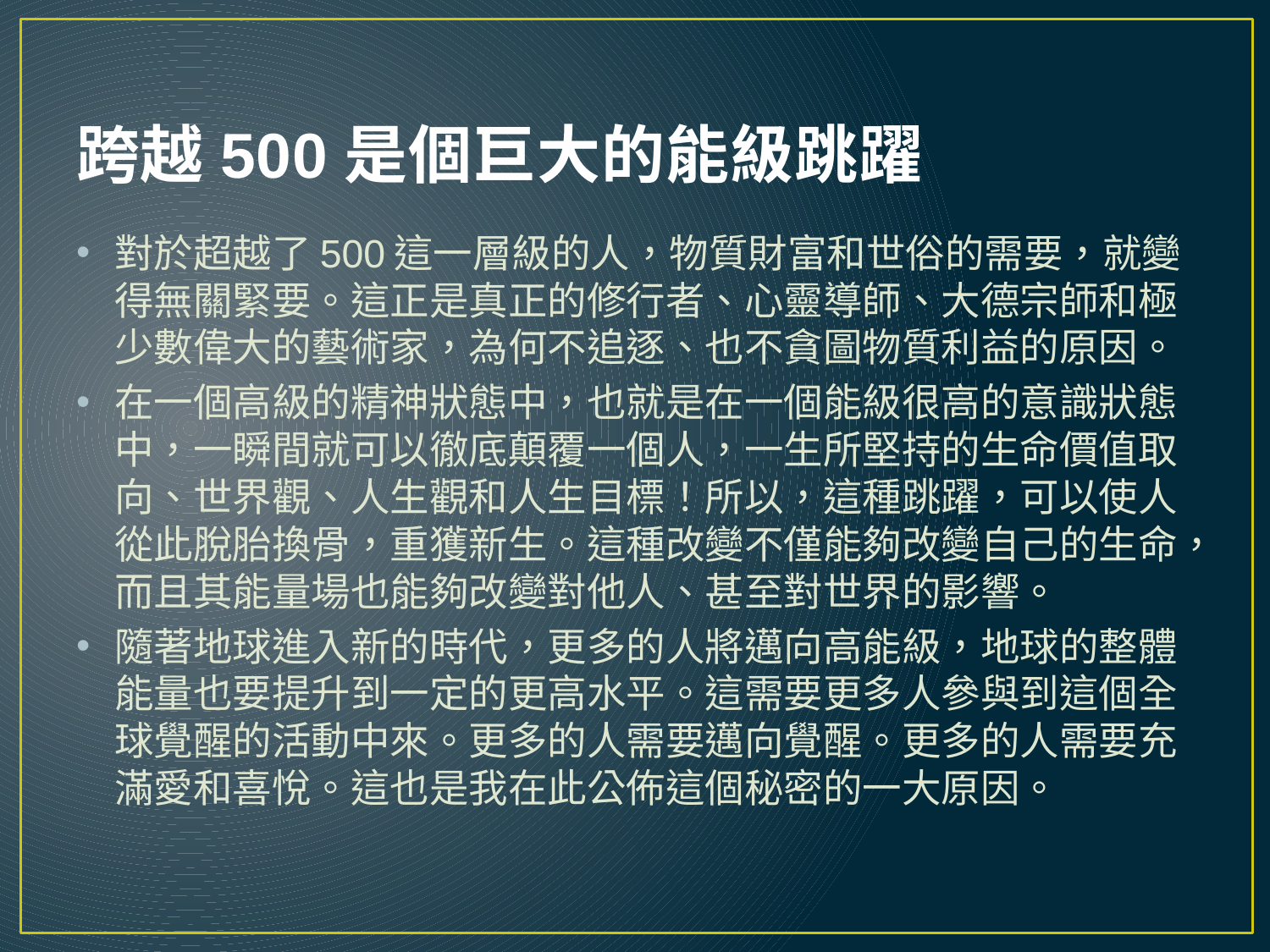

# 跨越500是個巨大的能級跳躍
對於超越了500這一層級的人，物質財富和世俗的需要，就變得無關緊要。這正是真正的修行者、心靈導師、大德宗師和極少數偉大的藝術家，為何不追逐、也不貪圖物質利益的原因。
在一個高級的精神狀態中，也就是在一個能級很高的意識狀態中，一瞬間就可以徹底顛覆一個人，一生所堅持的生命價值取向、世界觀、人生觀和人生目標！所以，這種跳躍，可以使人從此脫胎換骨，重獲新生。這種改變不僅能夠改變自己的生命，而且其能量場也能夠改變對他人、甚至對世界的影響。
隨著地球進入新的時代，更多的人將邁向高能級，地球的整體能量也要提升到一定的更高水平。這需要更多人參與到這個全球覺醒的活動中來。更多的人需要邁向覺醒。更多的人需要充滿愛和喜悅。這也是我在此公佈這個秘密的一大原因。